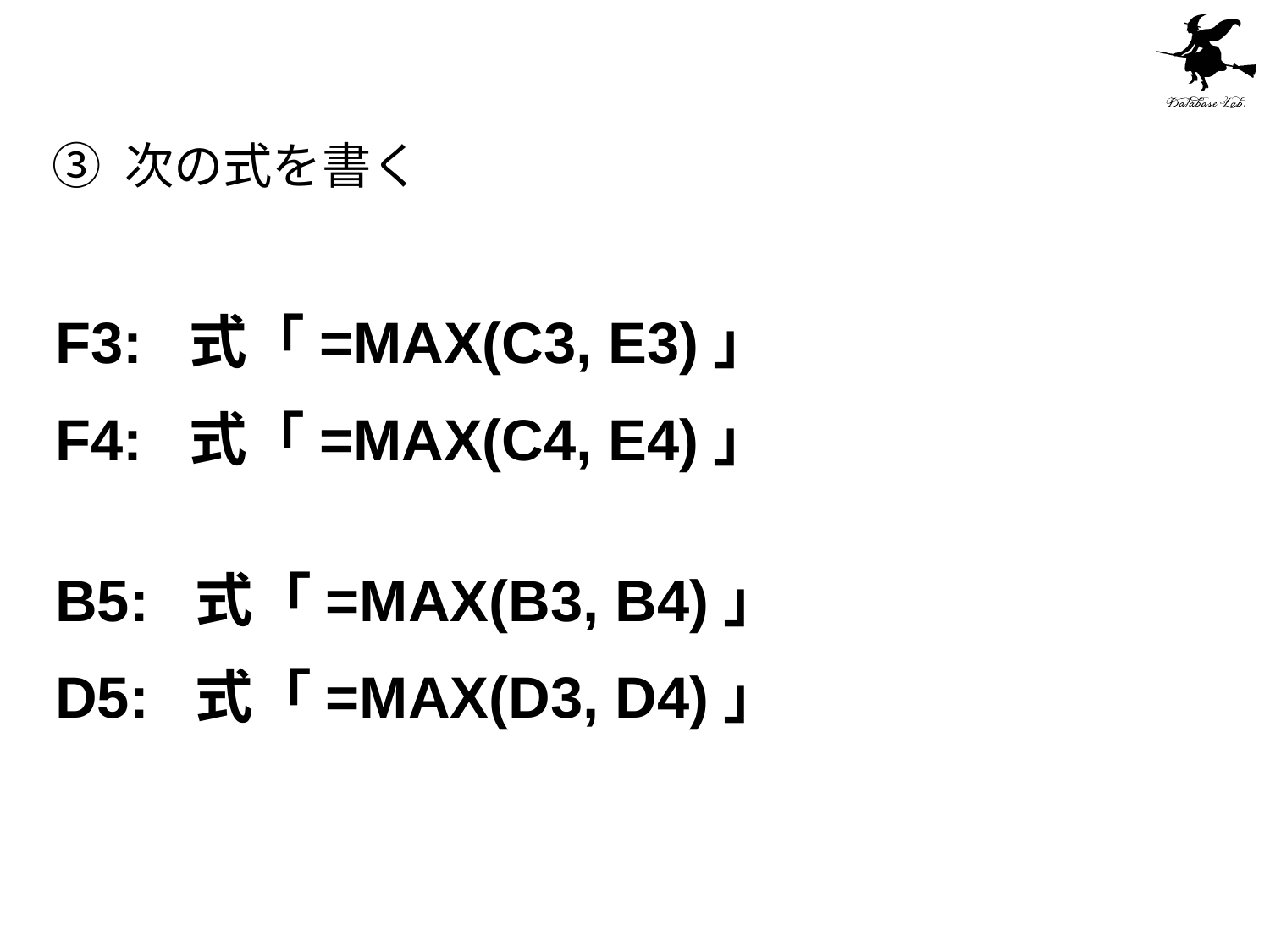

#
③ 次の式を書く
F3:  式「=MAX(C3, E3)」
F4:  式「=MAX(C4, E4)」
B5:  式「=MAX(B3, B4)」
D5:  式「=MAX(D3, D4)」